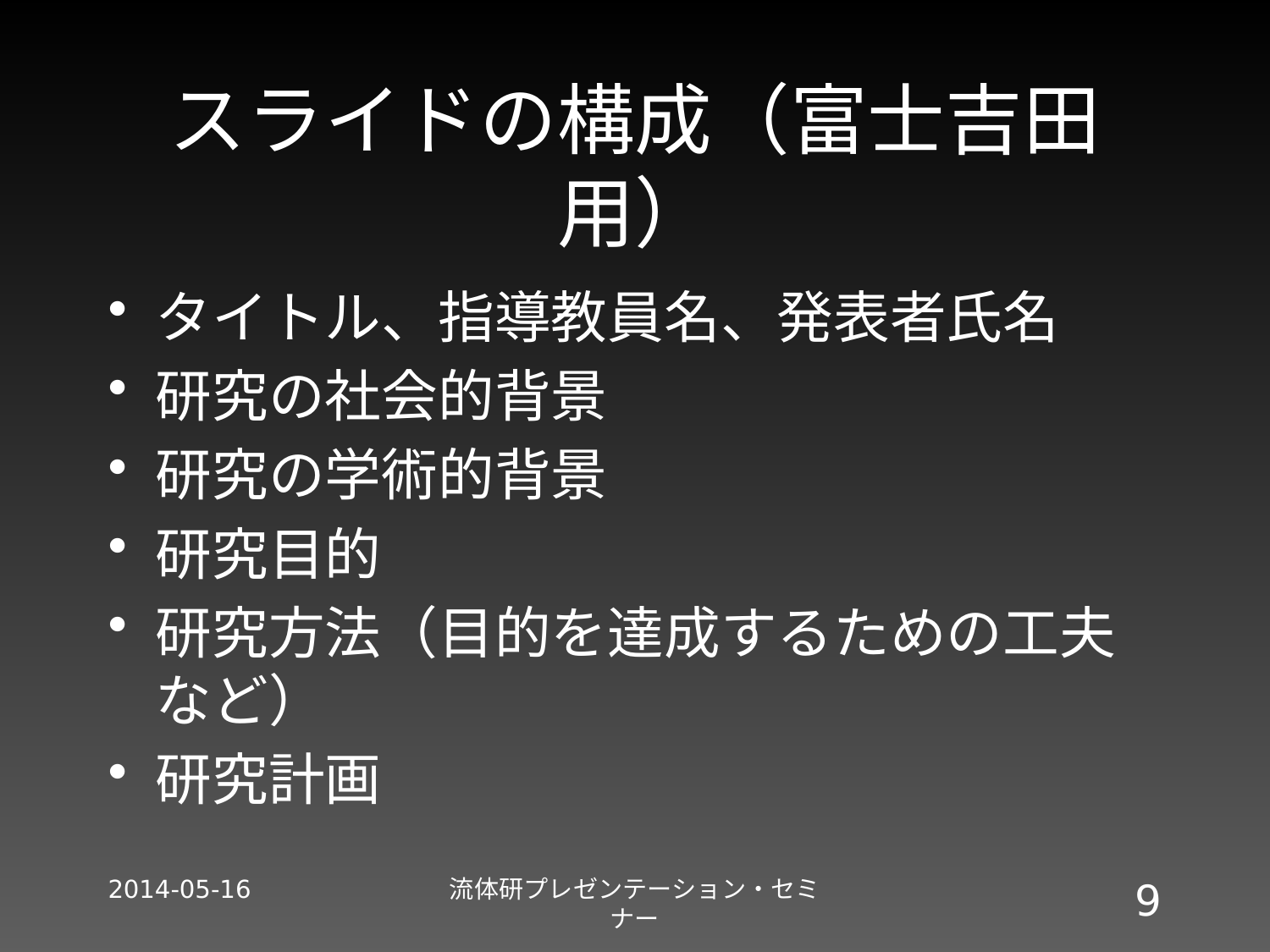

# スライドの構成（富士吉田用）
タイトル、指導教員名、発表者氏名
研究の社会的背景
研究の学術的背景
研究目的
研究方法（目的を達成するための工夫など）
研究計画

2014-05-16
流体研プレゼンテーション・セミナー
9